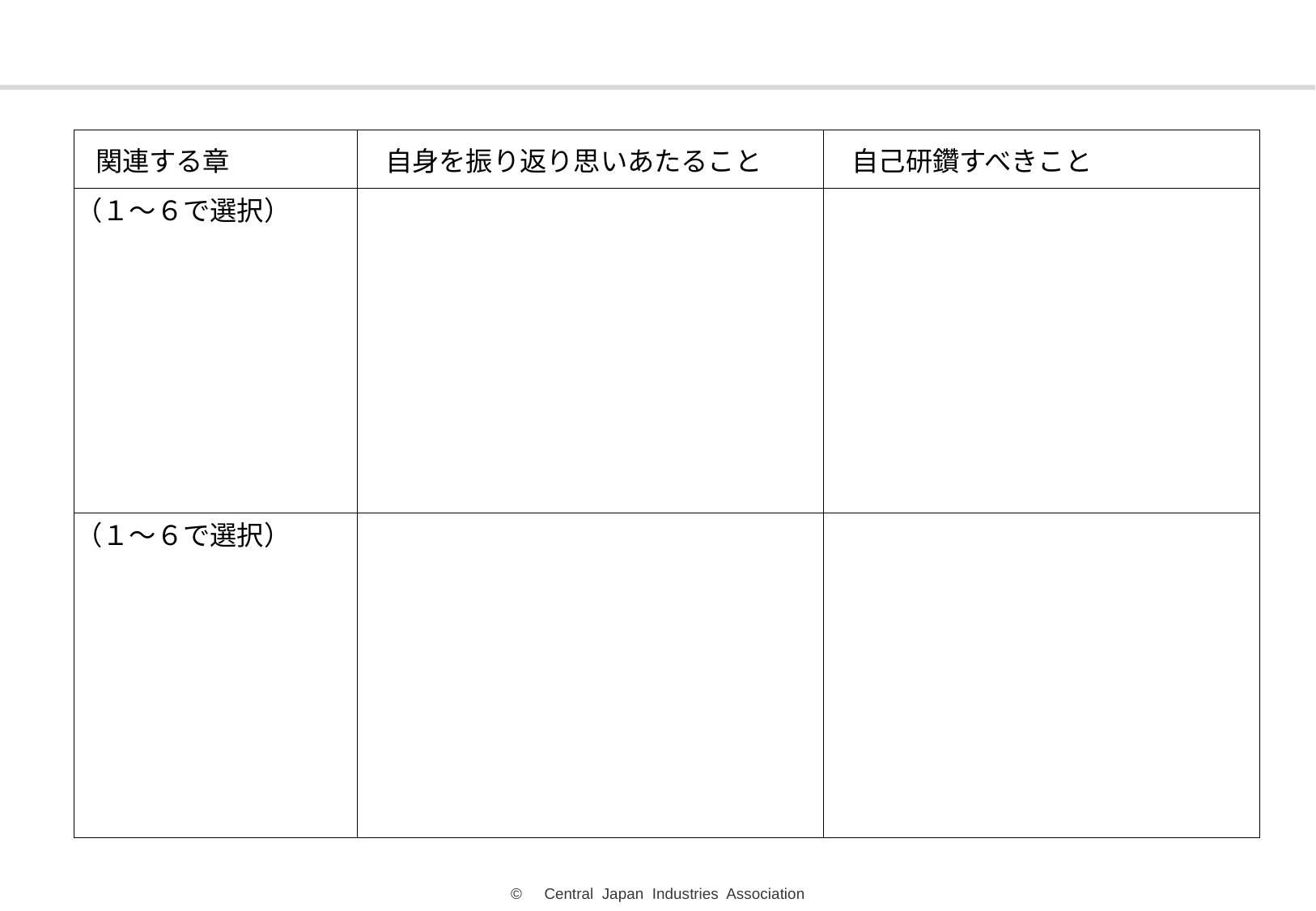

#
| 関連する章 | 自身を振り返り思いあたること | 自己研鑽すべきこと |
| --- | --- | --- |
| （１～６で選択） |  |  |
| （１～６で選択） |  |  |